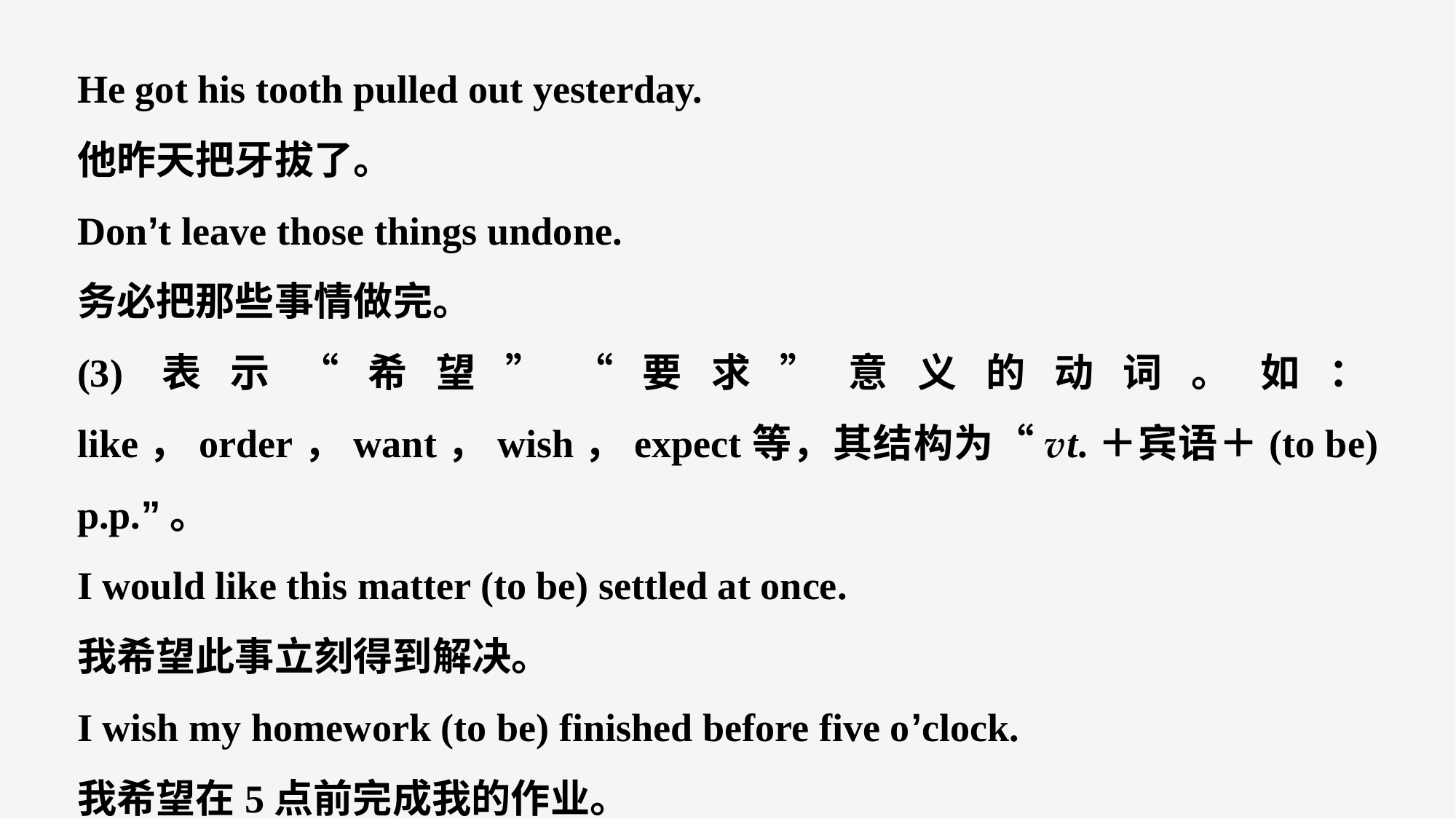

He got his tooth pulled out yesterday.
他昨天把牙拔了。
Don’t leave those things undone.
务必把那些事情做完。
(3)表示“希望”“要求”意义的动词。如：like，order，want，wish，expect等，其结构为“vt.＋宾语＋(to be) p.p.”。
I would like this matter (to be) settled at once.
我希望此事立刻得到解决。
I wish my homework (to be) finished before five o’clock.
我希望在5点前完成我的作业。